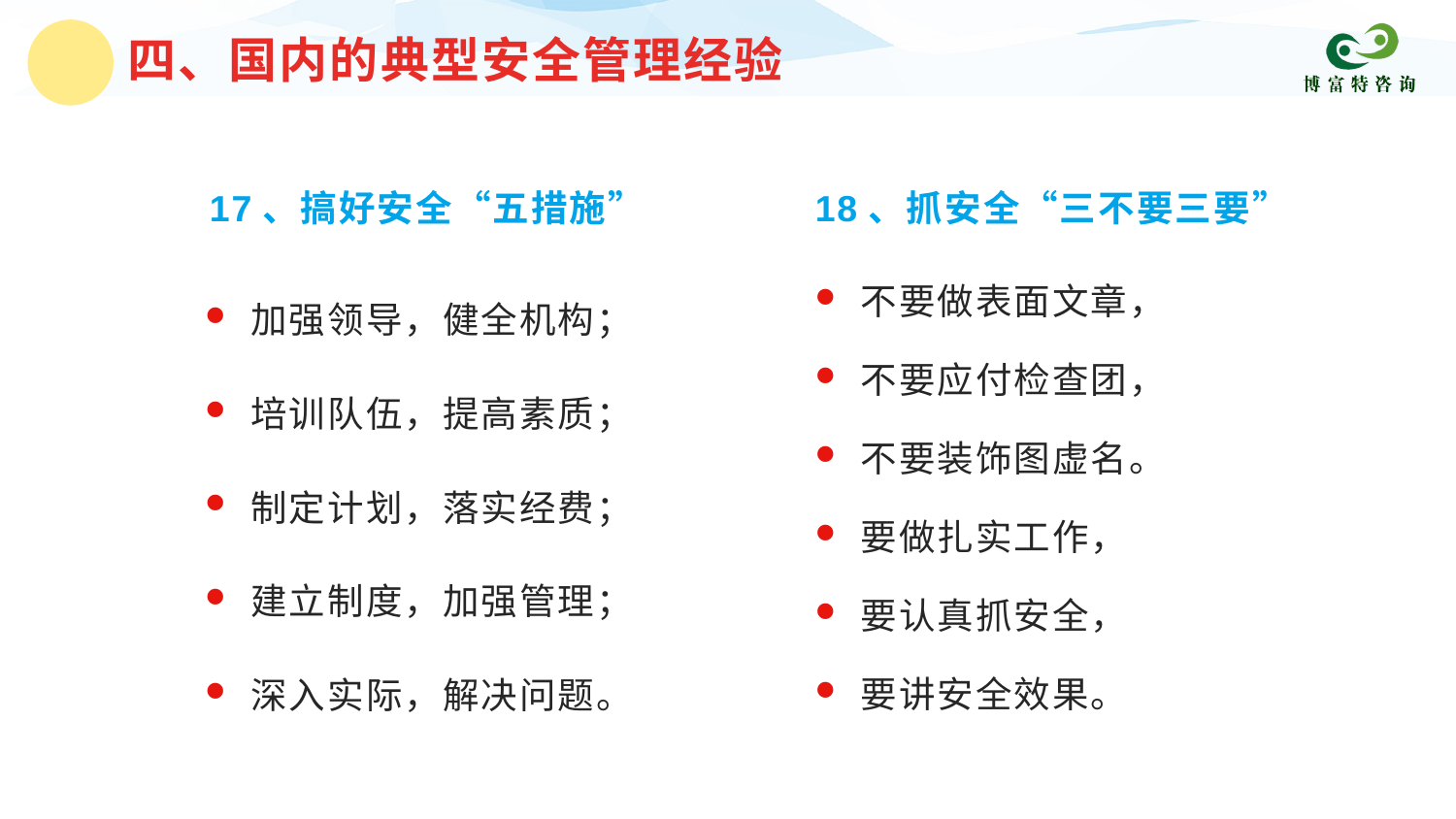

四、国内的典型安全管理经验
17、搞好安全“五措施”
18、抓安全“三不要三要”
不要做表面文章，
不要应付检查团，
不要装饰图虚名。
要做扎实工作，
要认真抓安全，
要讲安全效果。
加强领导，健全机构；
培训队伍，提高素质；
制定计划，落实经费；
建立制度，加强管理；
深入实际，解决问题。